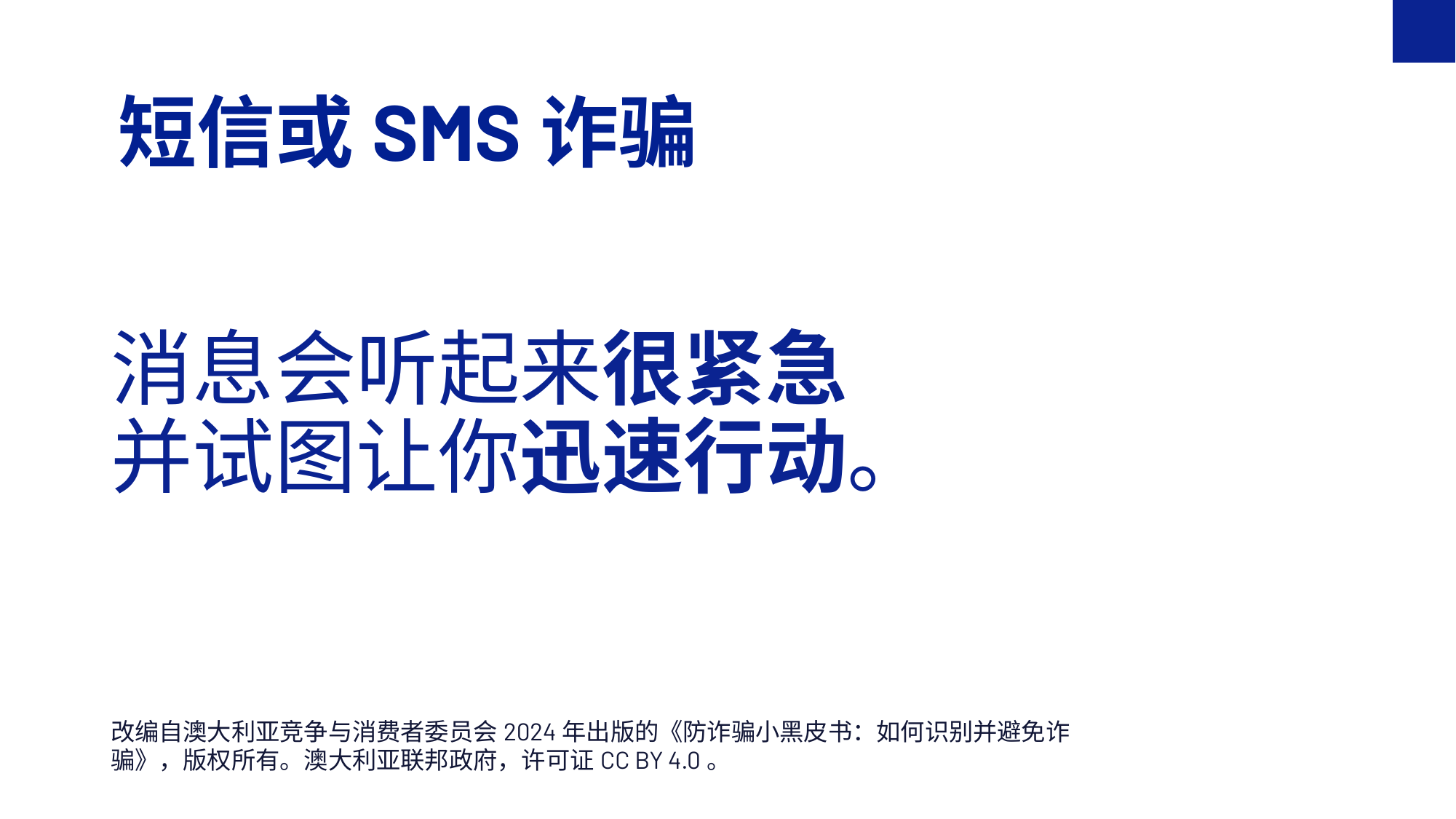

短信或SMS诈骗
消息会听起来很紧急
并试图让你迅速行动。
改编自澳大利亚竞争与消费者委员会2024年出版的《防诈骗小黑皮书：如何识别并避免诈骗》，版权所有。澳大利亚联邦政府，许可证CC BY 4.0。